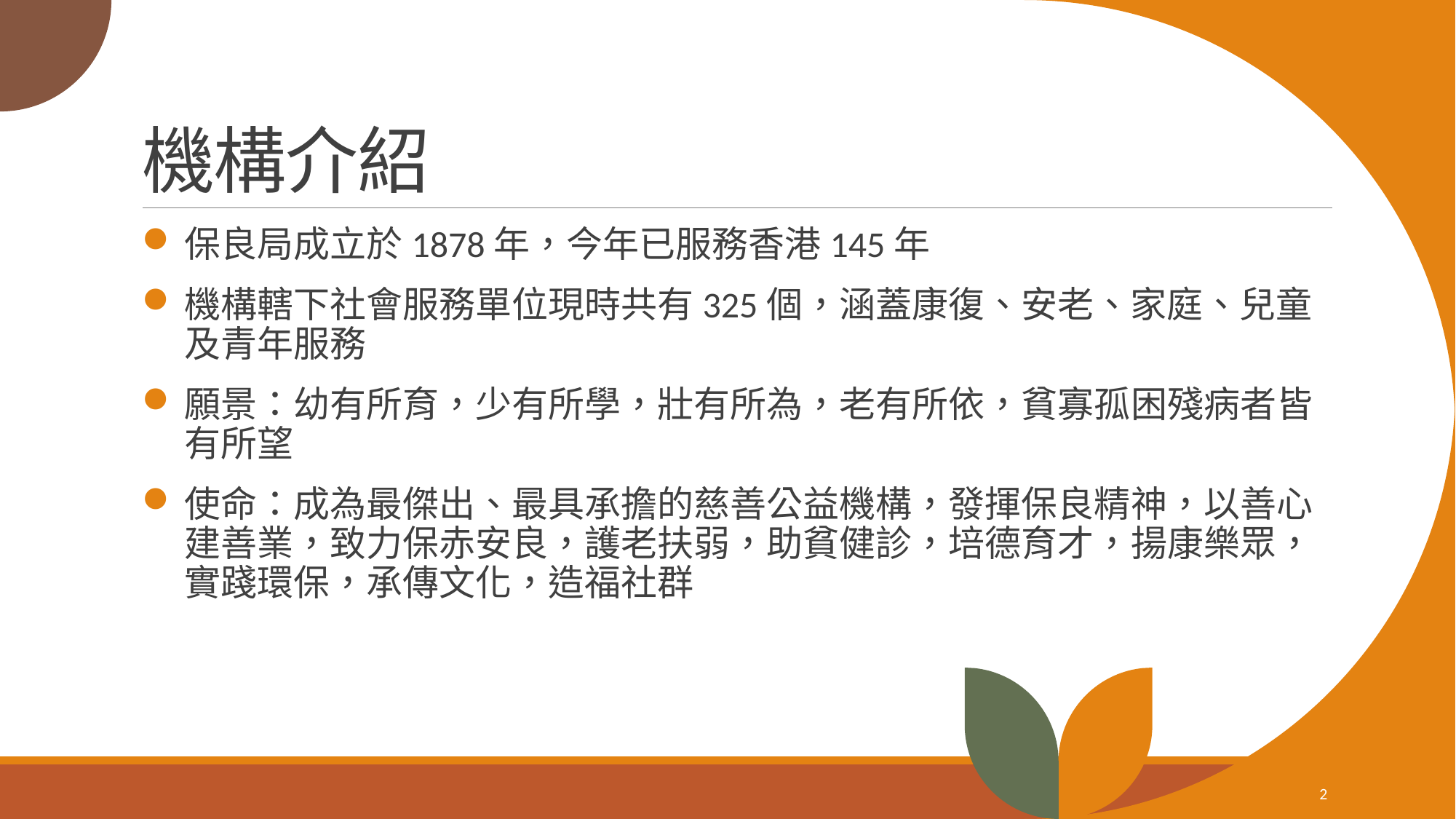

# 機構介紹
保良局成立於1878年，今年已服務香港145年
機構轄下社會服務單位現時共有325個，涵蓋康復、安老、家庭、兒童及青年服務
願景：幼有所育，少有所學，壯有所為，老有所依，貧寡孤困殘病者皆有所望
使命：成為最傑出、最具承擔的慈善公益機構，發揮保良精神，以善心建善業，致力保赤安良，護老扶弱，助貧健診，培德育才，揚康樂眾，實踐環保，承傳文化，造福社群
2